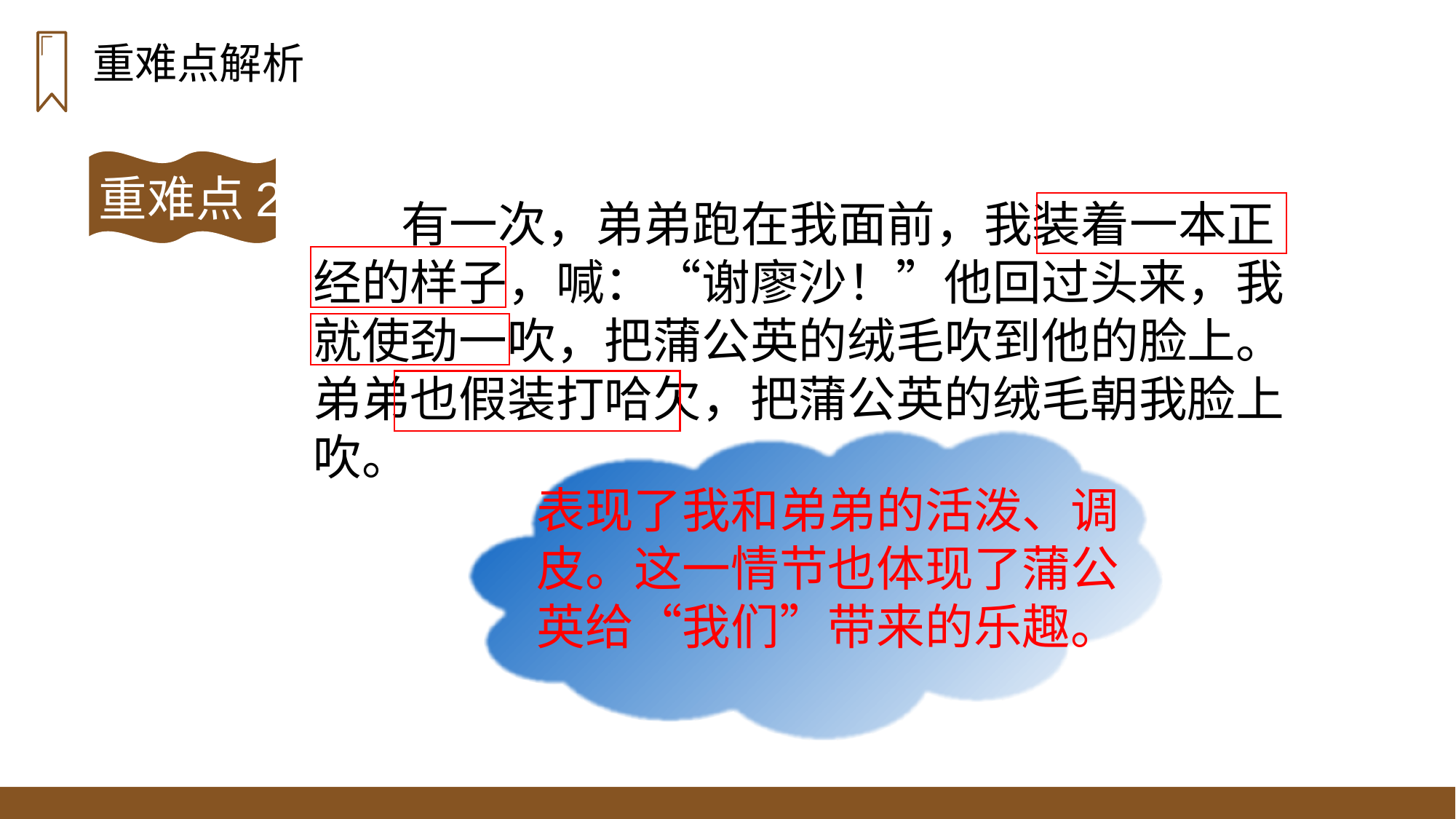

重难点解析
重难点2
       有一次，弟弟跑在我面前，我装着一本正经的样子，喊：“谢廖沙！”他回过头来，我就使劲一吹，把蒲公英的绒毛吹到他的脸上。弟弟也假装打哈欠，把蒲公英的绒毛朝我脸上吹。

表现了我和弟弟的活泼、调皮。这一情节也体现了蒲公英给“我们”带来的乐趣。